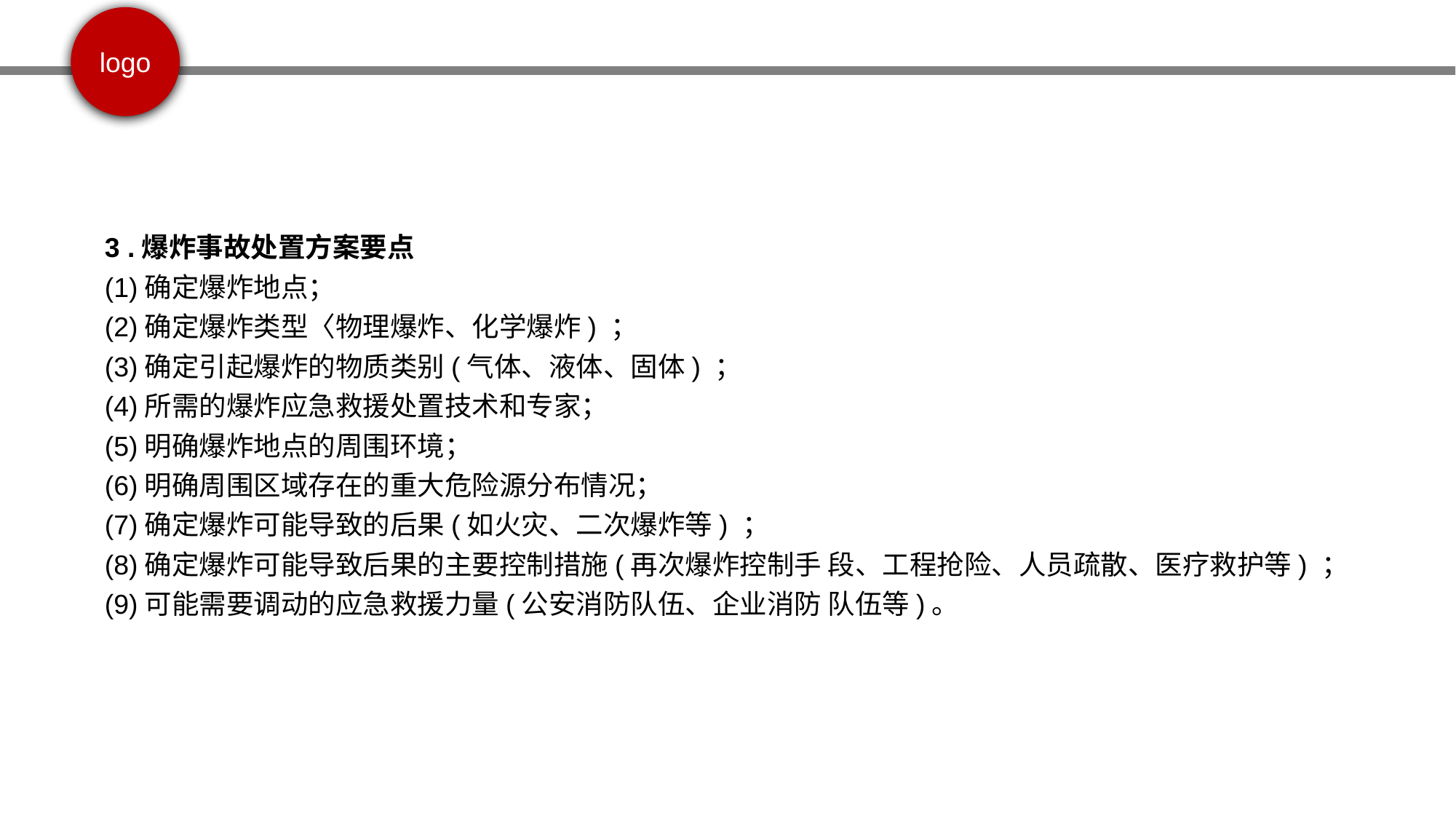

3 .爆炸事故处置方案要点
(1)确定爆炸地点；
(2)确定爆炸类型〈物理爆炸、化学爆炸) ；
(3)确定引起爆炸的物质类别(气体、液体、固体) ；
(4)所需的爆炸应急救援处置技术和专家；
(5)明确爆炸地点的周围环境；
(6)明确周围区域存在的重大危险源分布情况；
(7)确定爆炸可能导致的后果(如火灾、二次爆炸等) ；
(8)确定爆炸可能导致后果的主要控制措施(再次爆炸控制手 段、工程抢险、人员疏散、医疗救护等) ；
(9)可能需要调动的应急救援力量(公安消防队伍、企业消防 队伍等)。